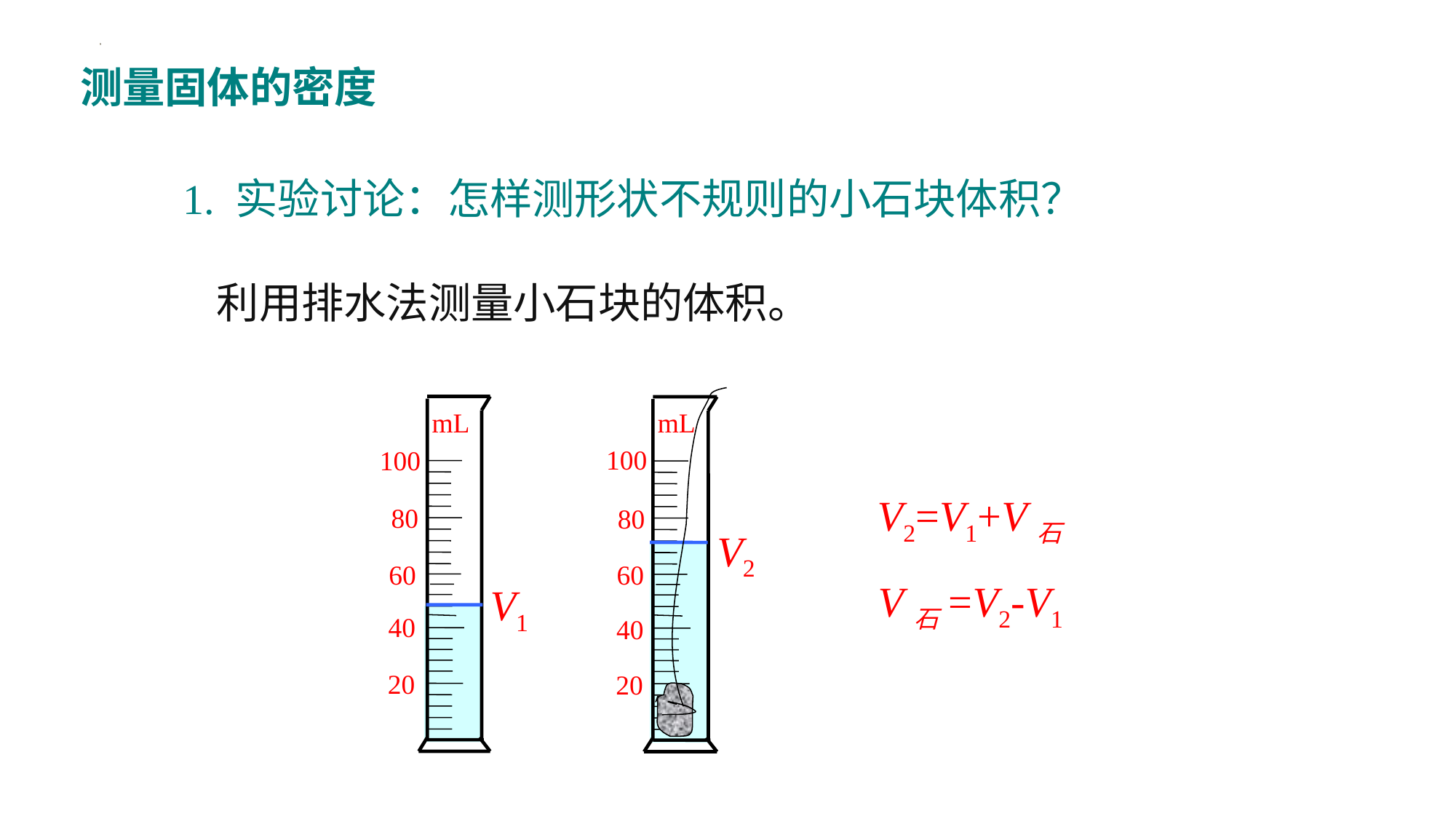

测量固体的密度
1. 实验讨论：怎样测形状不规则的小石块体积？
利用排水法测量小石块的体积。

mL

100
80
60
40
20

V2

mL

100
80
60
40
20

V1

V2=V1+V石
V石=V2-V1